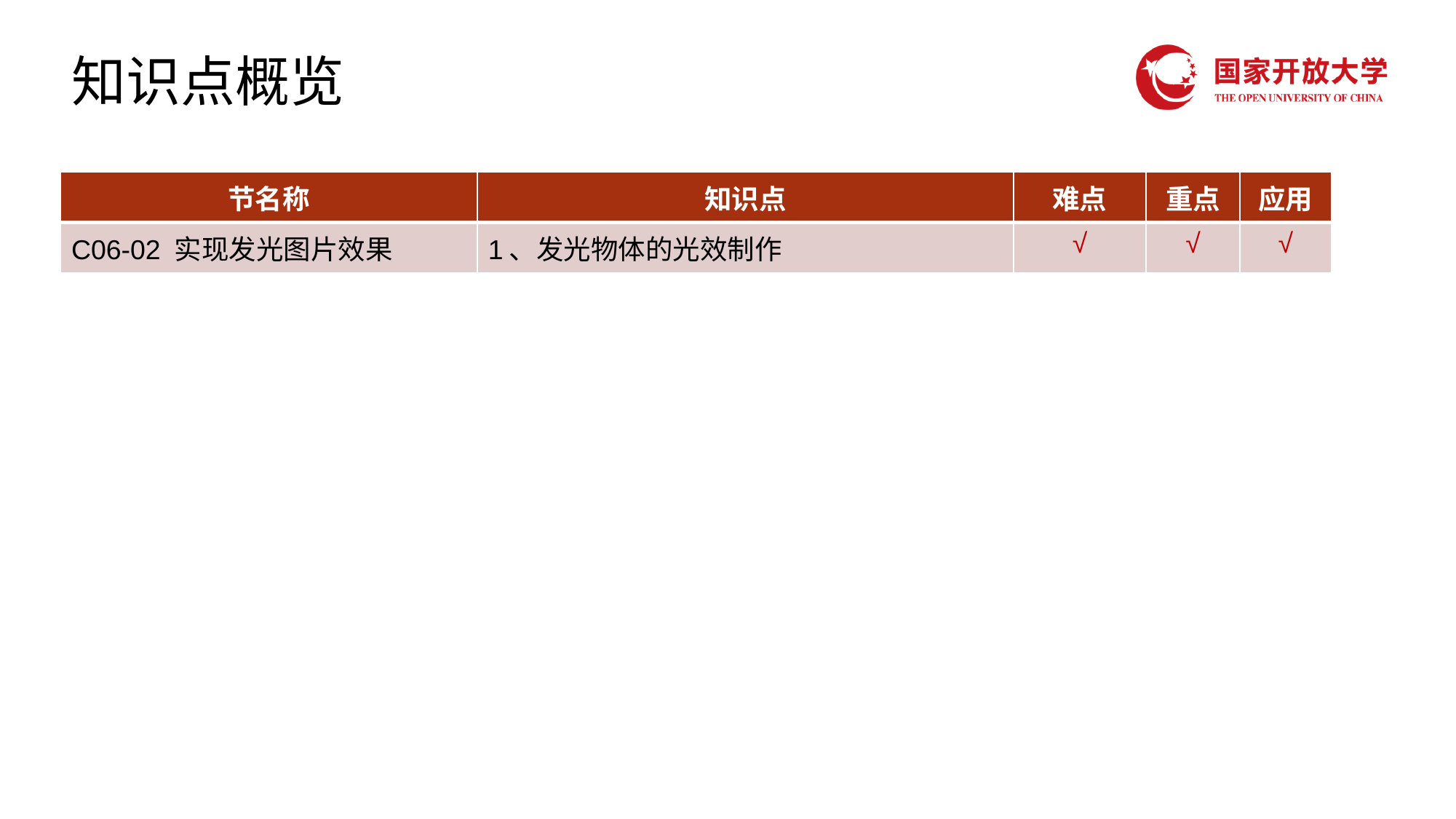

# 知识点概览
| 节名称 | 知识点 | 难点 | 重点 | 应用 |
| --- | --- | --- | --- | --- |
| C06-02 实现发光图片效果 | 1、发光物体的光效制作 | √ | √ | √ |